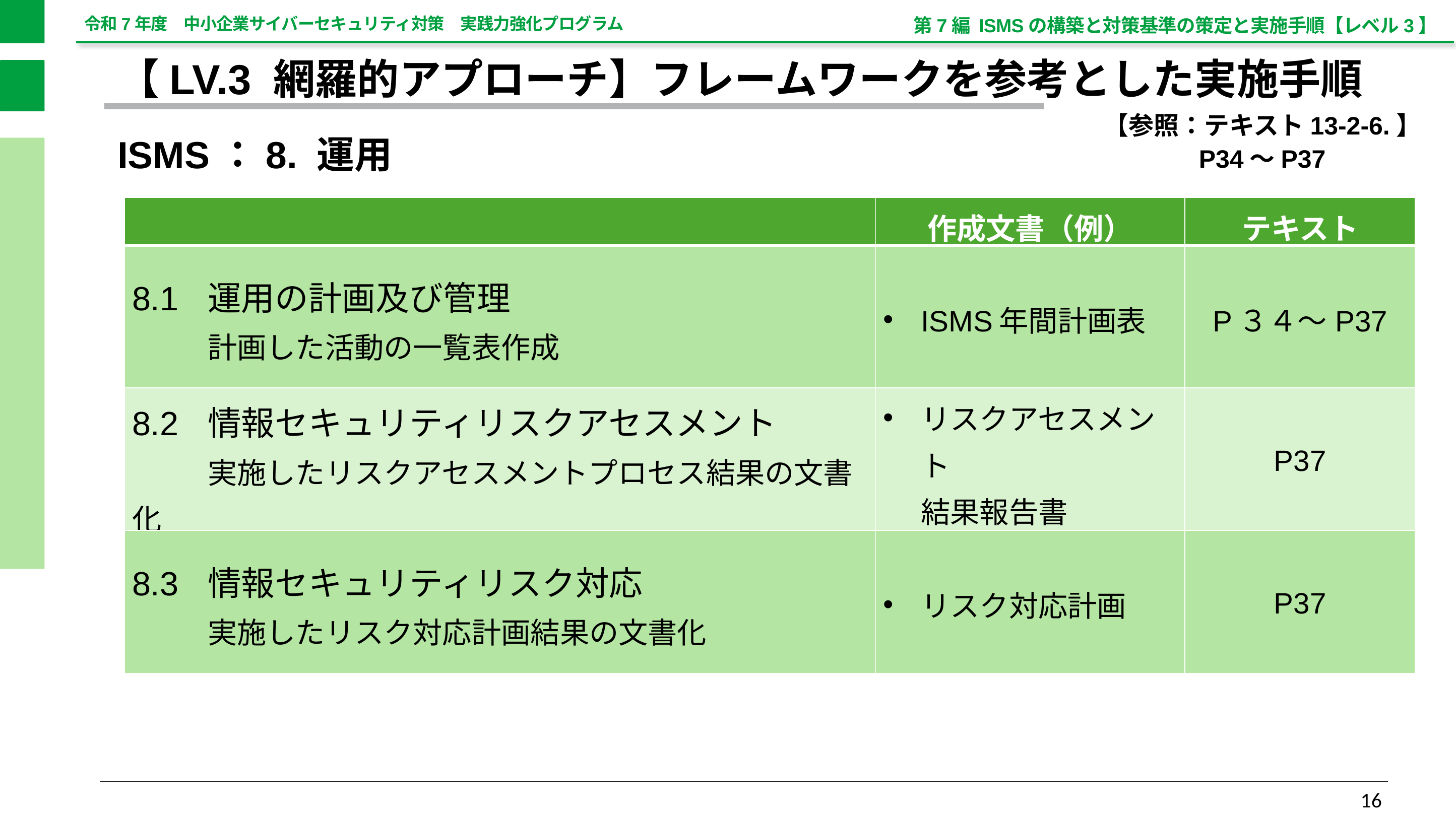

第7編 ISMSの構築と対策基準の策定と実施手順【レベル3】
【LV.3 網羅的アプローチ】フレームワークを参考とした実施手順
【参照：テキスト13-2-6.】
P34～P37
ISMS：8. 運用
|  | 作成文書（例） | テキスト |
| --- | --- | --- |
| 8.1 運用の計画及び管理 計画した活動の一覧表作成 | ISMS年間計画表 | P３４～P37 |
| 8.2 情報セキュリティリスクアセスメント 実施したリスクアセスメントプロセス結果の文書化 | リスクアセスメント 結果報告書 | P37 |
| 8.3 情報セキュリティリスク対応 実施したリスク対応計画結果の文書化 | リスク対応計画 | P37 |